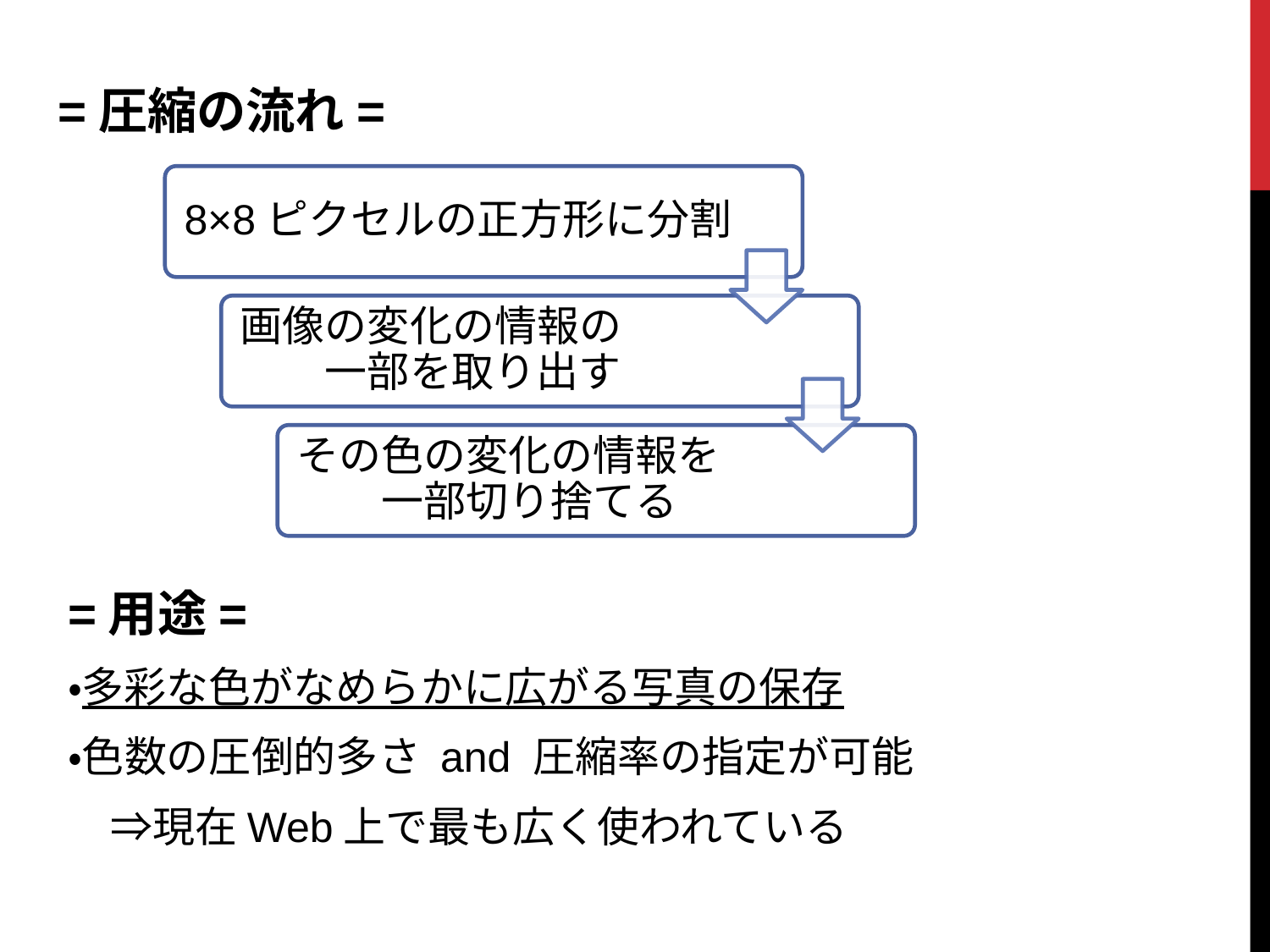

=圧縮の流れ=
8×8ピクセルの正方形に分割
画像の変化の情報の　　　　　　　一部を取り出す
その色の変化の情報を　　　　　　一部切り捨てる

=用途=
・多彩な色がなめらかに広がる写真の保存
・色数の圧倒的多さ and 圧縮率の指定が可能
　⇒現在Web上で最も広く使われている